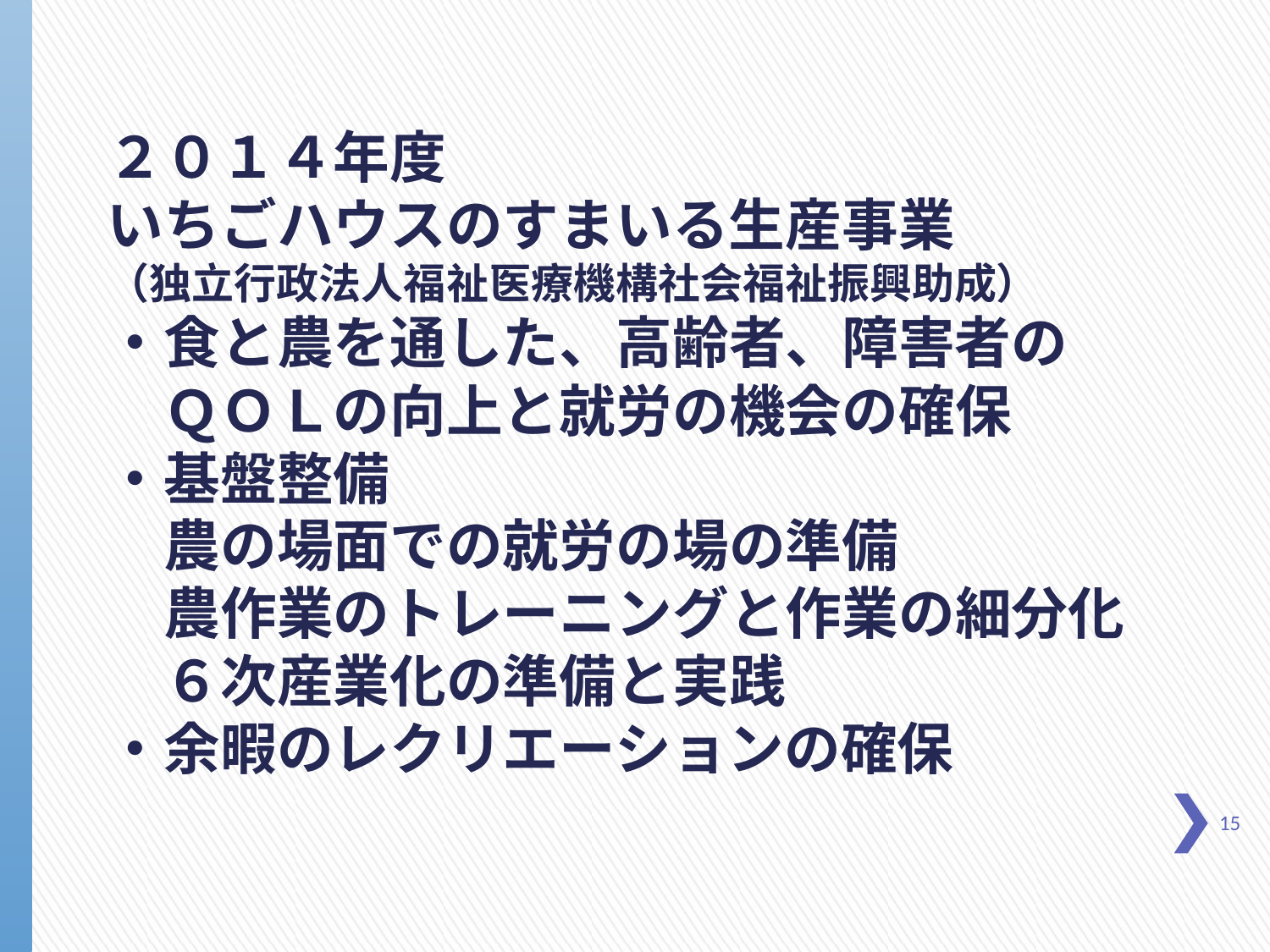

２０１４年度
いちごハウスのすまいる生産事業
（独立行政法人福祉医療機構社会福祉振興助成）
・食と農を通した、高齢者、障害者の
　ＱＯＬの向上と就労の機会の確保
・基盤整備
　農の場面での就労の場の準備
　農作業のトレーニングと作業の細分化
　６次産業化の準備と実践
・余暇のレクリエーションの確保
15